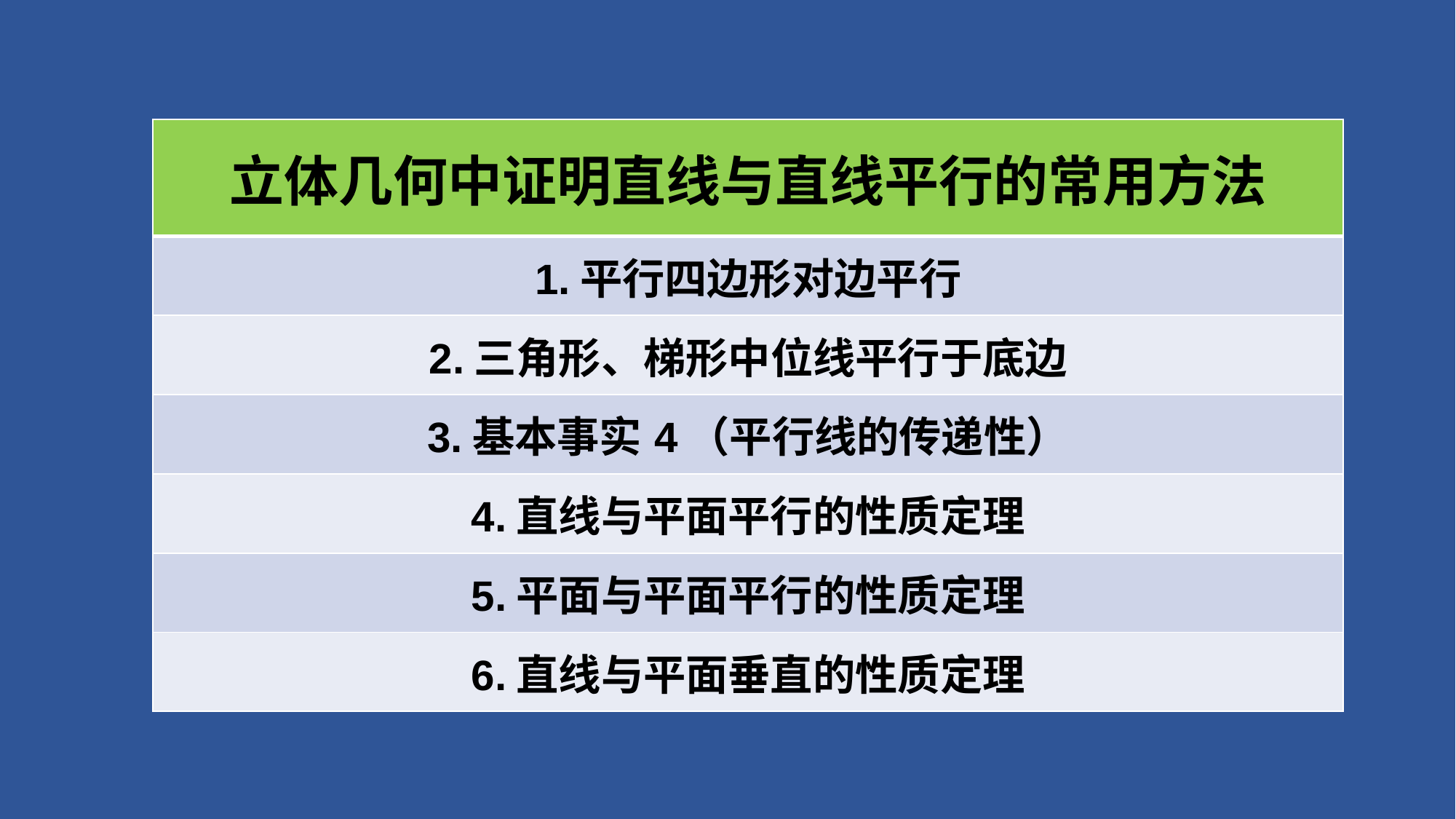

| 立体几何中证明直线与直线平行的常用方法 |
| --- |
| 1.平行四边形对边平行 |
| 2.三角形、梯形中位线平行于底边 |
| 3.基本事实4（平行线的传递性） |
| 4.直线与平面平行的性质定理 |
| 5.平面与平面平行的性质定理 |
| 6.直线与平面垂直的性质定理 |